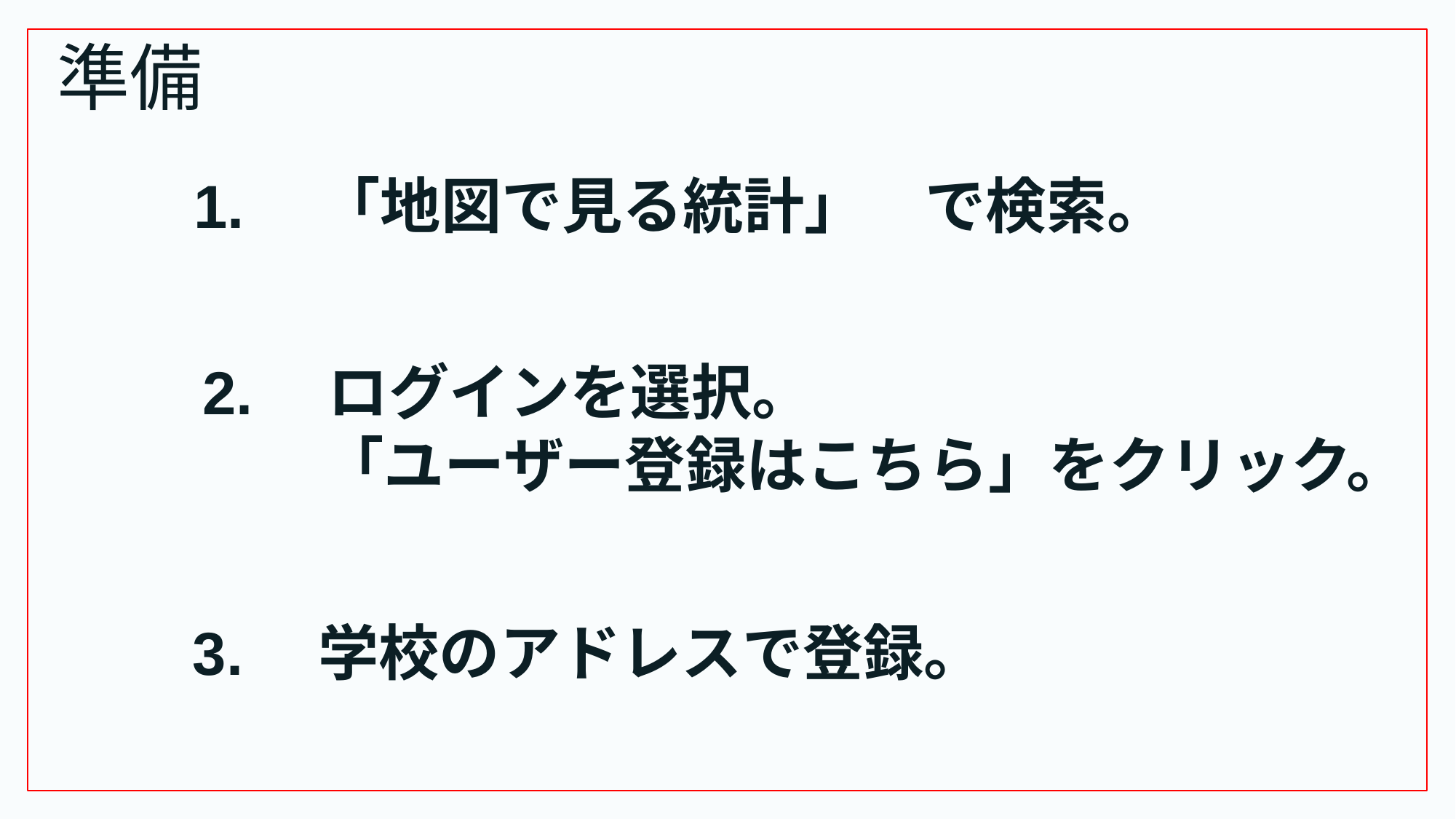

# 準備
1.　「地図で見る統計」　で検索。
2.　ログインを選択。
　　「ユーザー登録はこちら」をクリック。
3.　学校のアドレスで登録。